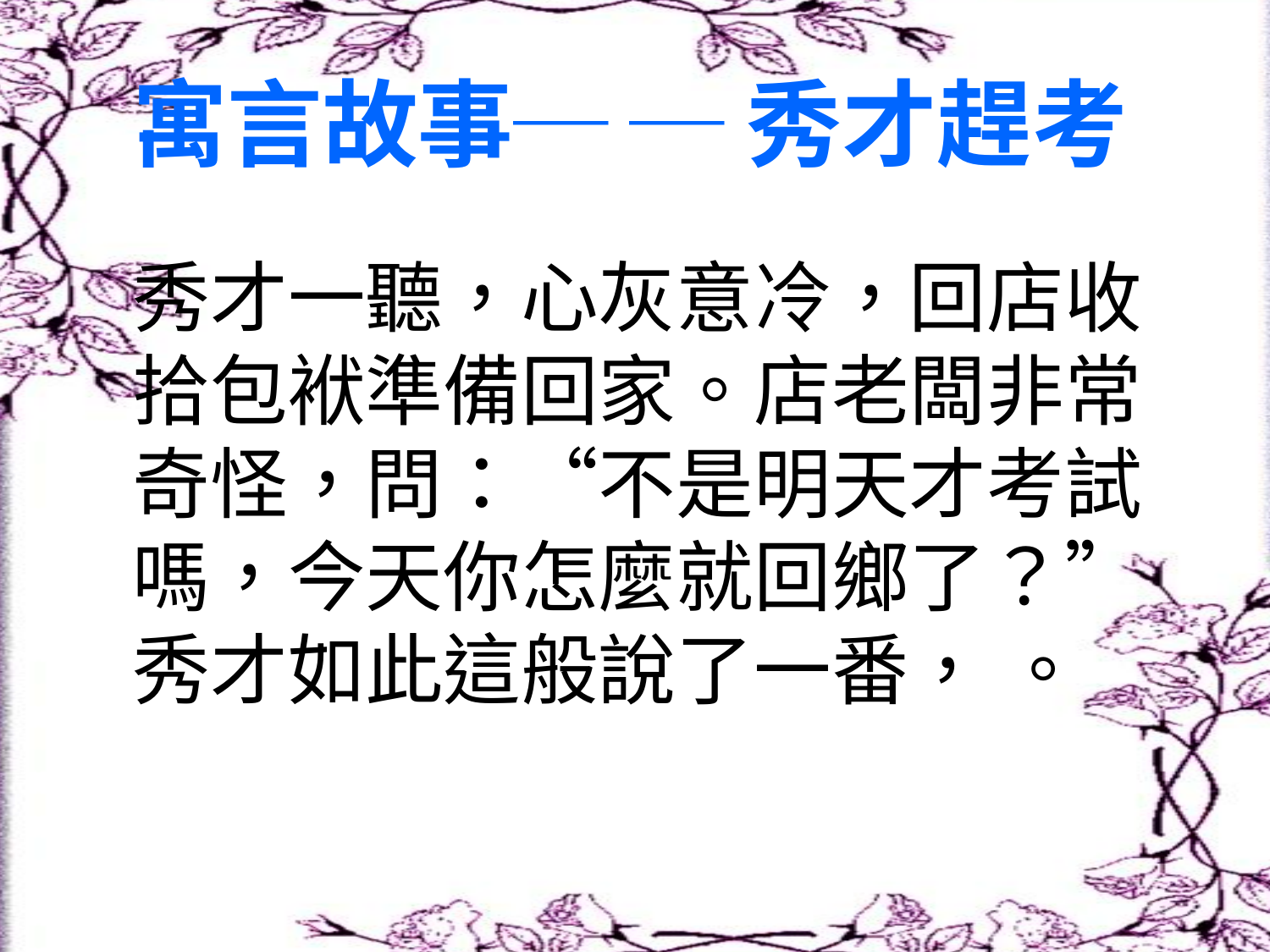

# 寓言故事─ ─ 秀才趕考
秀才一聽，心灰意冷，回店收拾包袱準備回家。店老闆非常奇怪，問：“不是明天才考試嗎，今天你怎麼就回鄉了？”秀才如此這般說了一番， 。